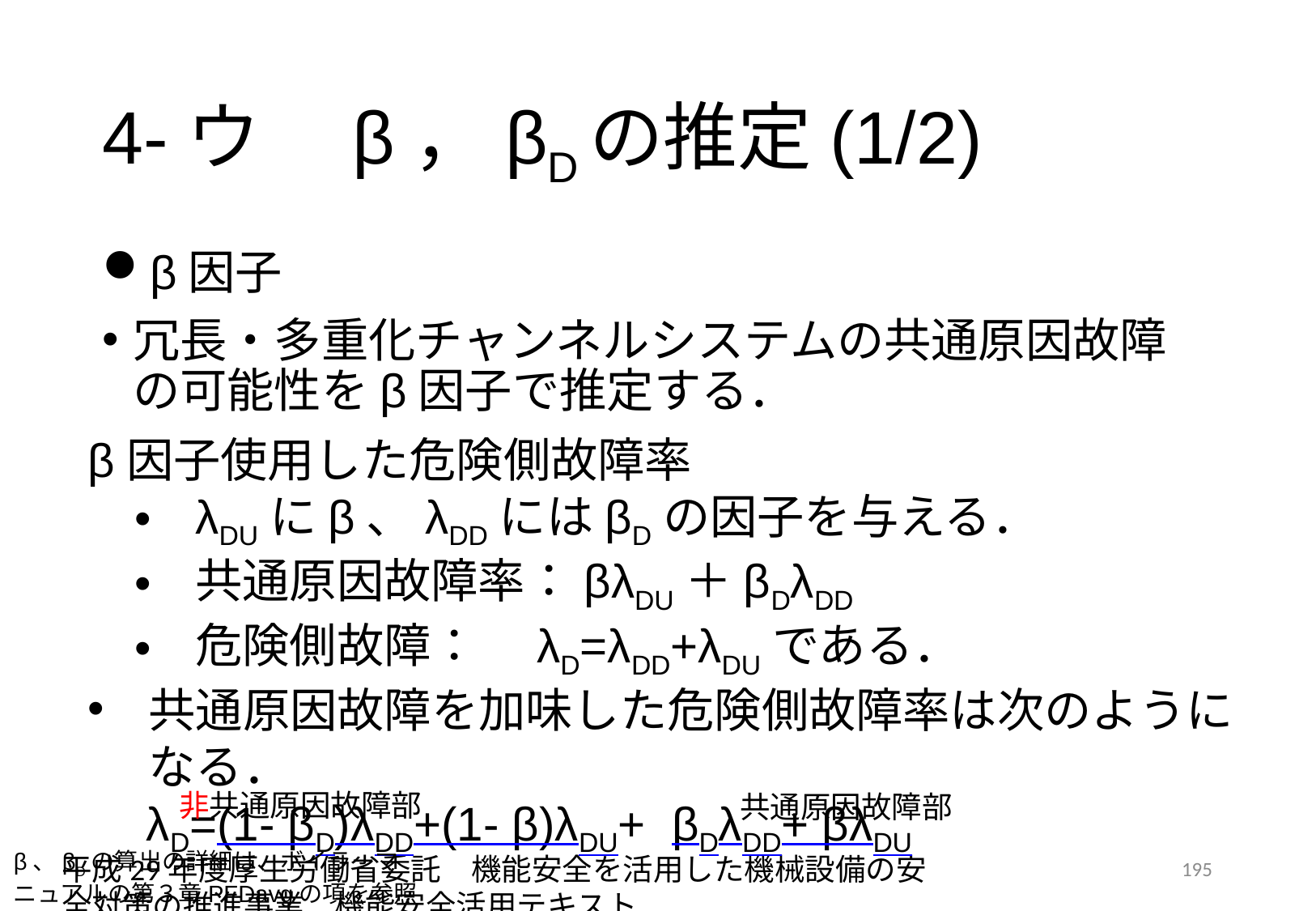

# 4-ウ　β，βDの推定(1/2)
β因子
冗長・多重化チャンネルシステムの共通原因故障の可能性をβ因子で推定する．

β因子使用した危険側故障率
λDUにβ、λDDにはβDの因子を与える．
共通原因故障率：βλDU＋βDλDD
危険側故障：　λD=λDD+λDUである．
共通原因故障を加味した危険側故障率は次のようになる．
　λD=(1- βD)λDD+(1- β)λDU+  βDλDD+ βλDU
非共通原因故障部
共通原因故障部
β、βDの算出の詳細は、ボイラーマニュアルの第３章PFDavgの項を参照するとよい
平成29年度厚生労働省委託　機能安全を活用した機械設備の安全対策の推進事業　機能安全活用テキスト
195